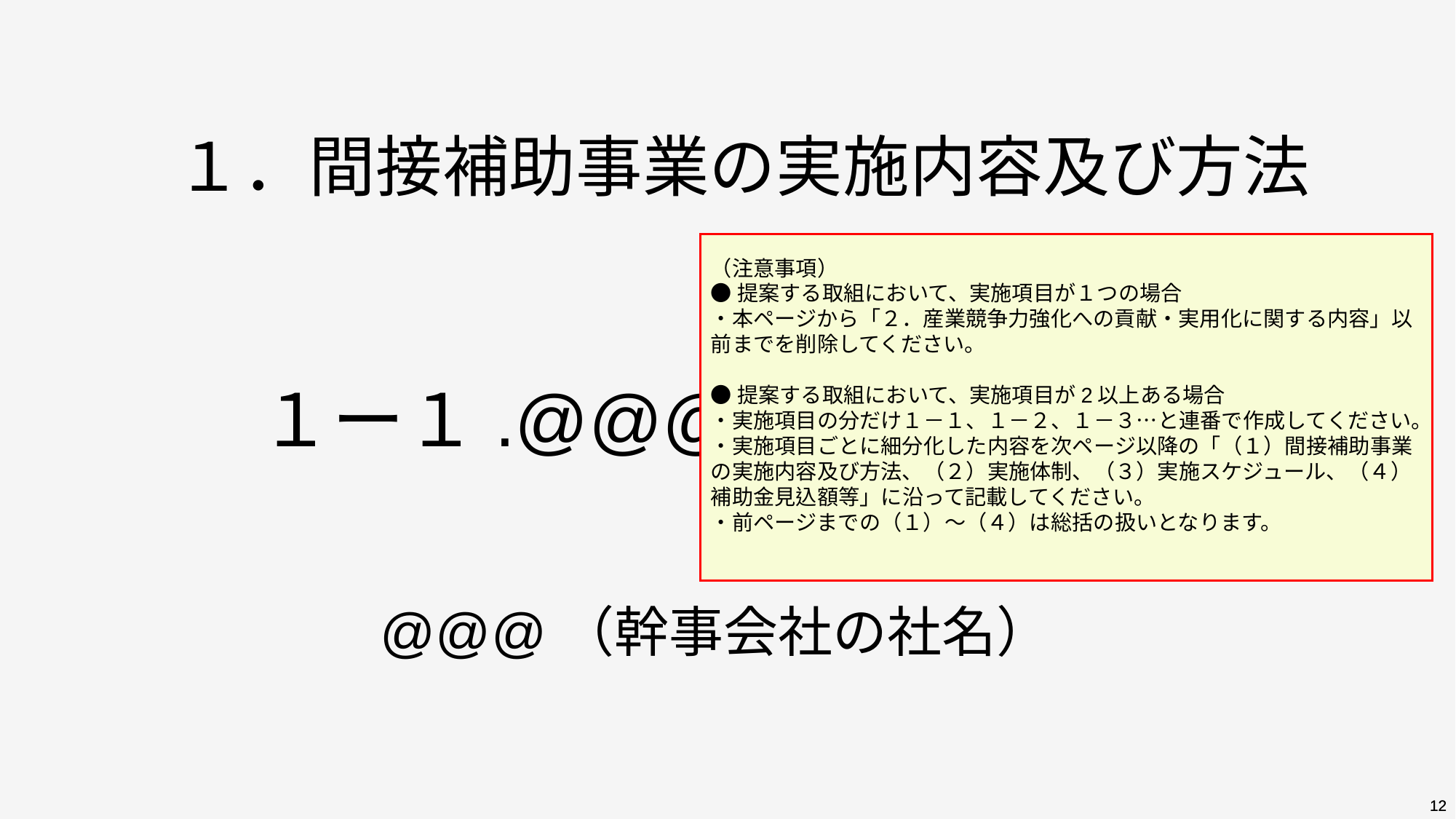

１．間接補助事業の実施内容及び方法
１ー１.@@@（実施項目）
（注意事項）
●提案する取組において、実施項目が１つの場合
・本ページから「２．産業競争力強化への貢献・実用化に関する内容」以前までを削除してください。

●提案する取組において、実施項目が2以上ある場合
・実施項目の分だけ１－１、１－２、１－３…と連番で作成してください。
・実施項目ごとに細分化した内容を次ページ以降の「（１）間接補助事業の実施内容及び方法、（２）実施体制、（３）実施スケジュール、（４）補助金見込額等」に沿って記載してください。
・前ページまでの（１）～（４）は総括の扱いとなります。

@@@（幹事会社の社名）